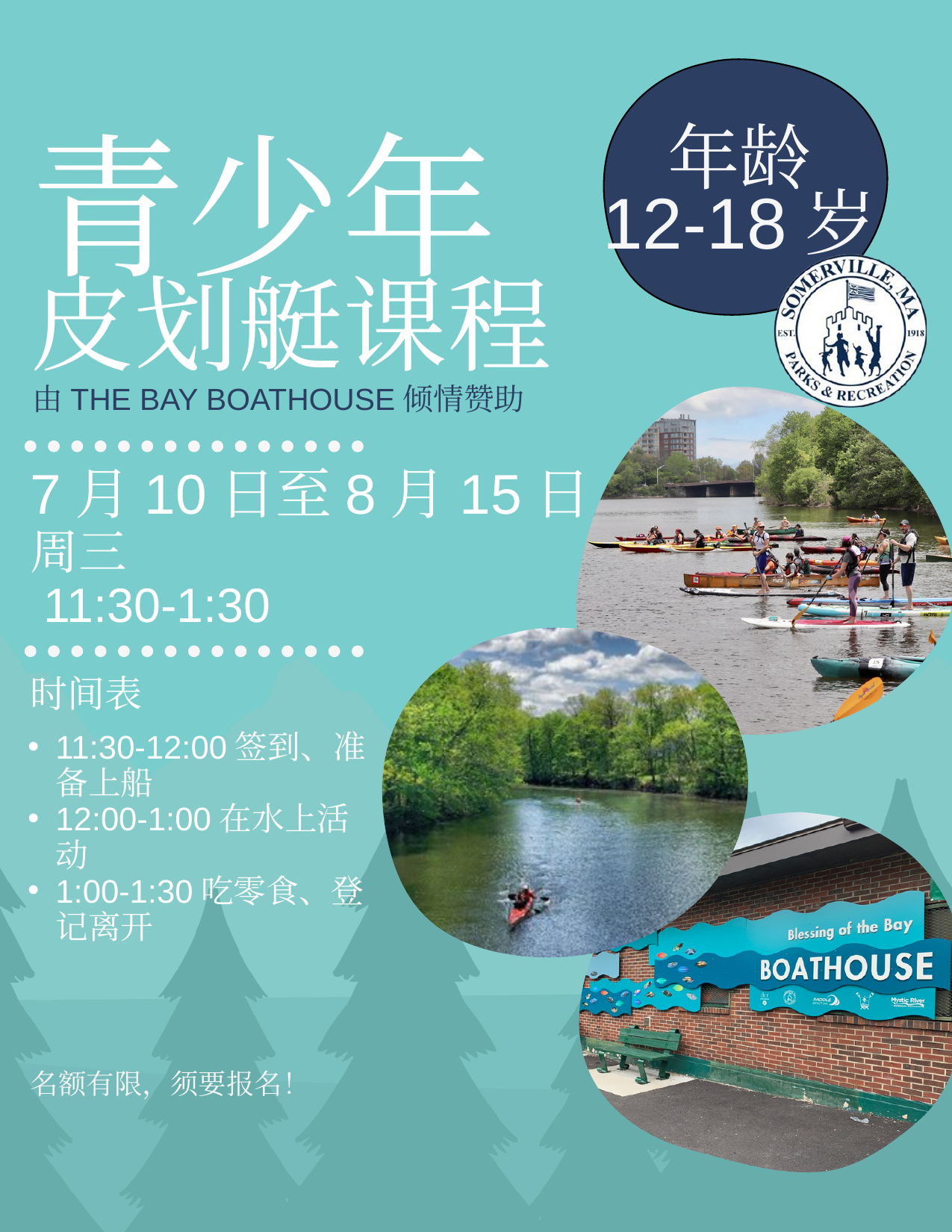

青少年

年龄
12-18岁
皮划艇课程

由THE BAY BOATHOUSE倾情赞助

7月10日至8月15日
周三
 11:30-1:30

时间表
11:30-12:00签到、准备上船
12:00-1:00在水上活动
1:00-1:30吃零食、登记离开

名额有限，须要报名！